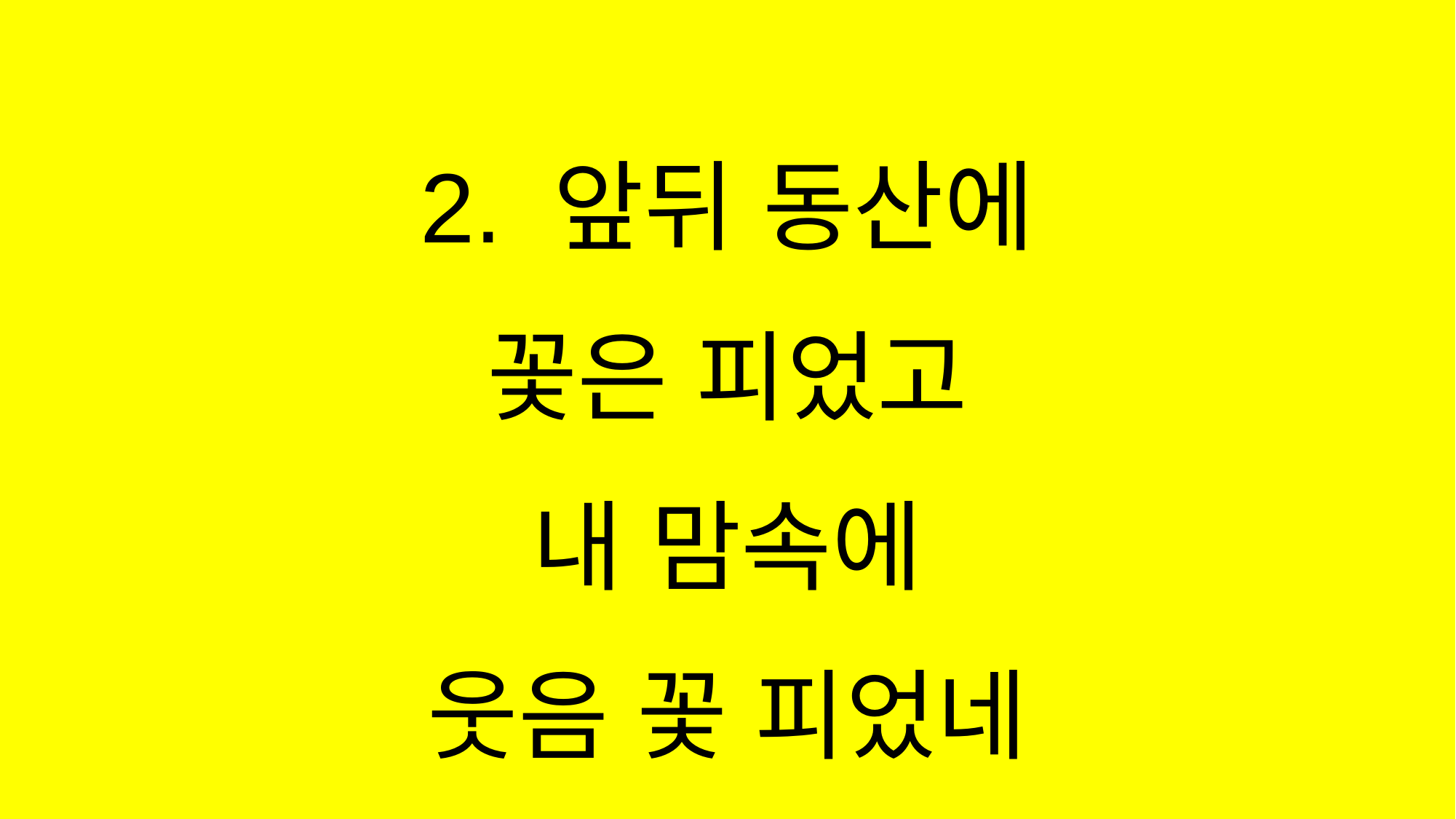

#
2. 앞뒤 동산에

꽃은 피었고

내 맘속에

웃음 꽃 피었네